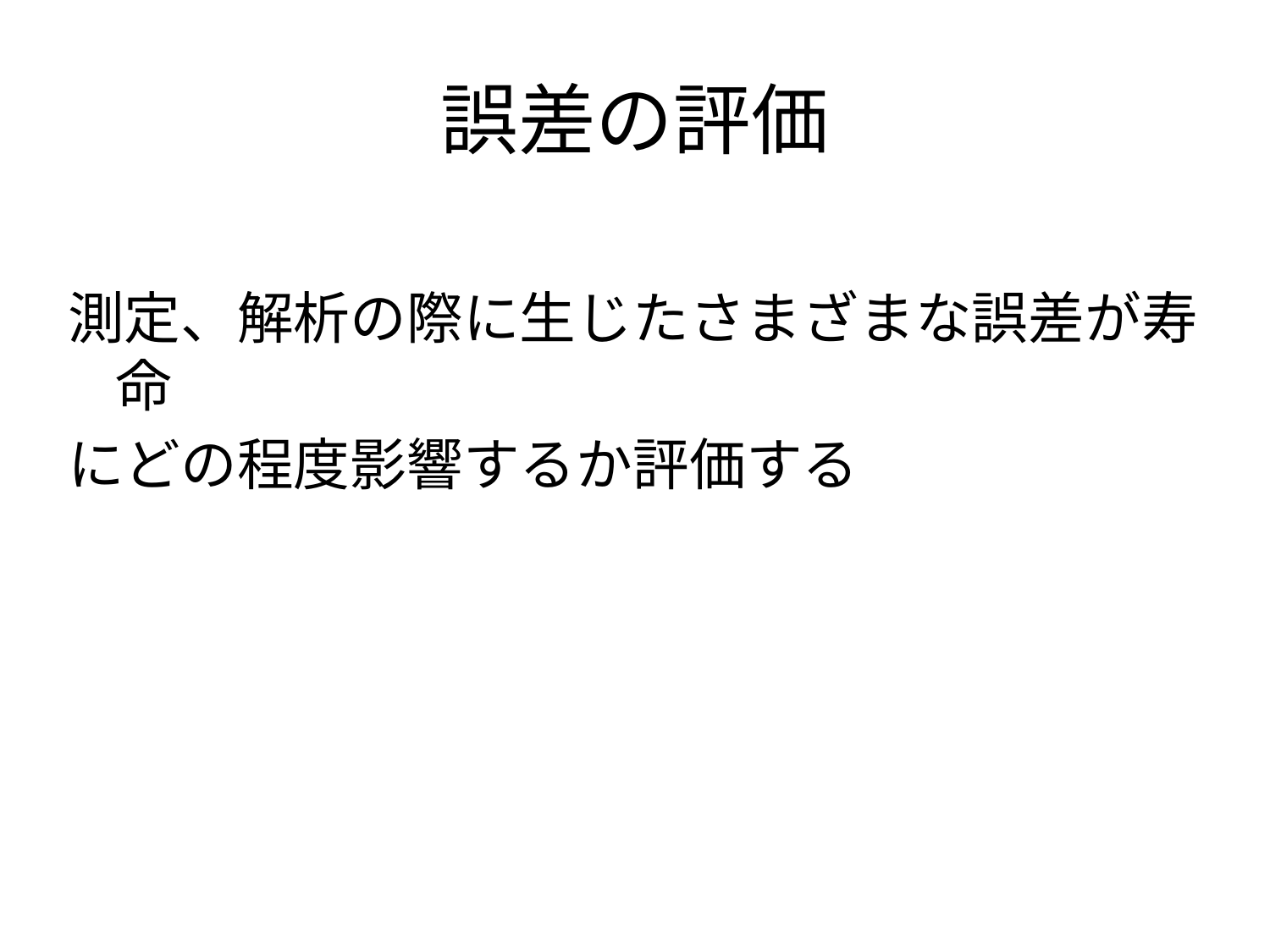

# 誤差の評価
測定、解析の際に生じたさまざまな誤差が寿命
にどの程度影響するか評価する